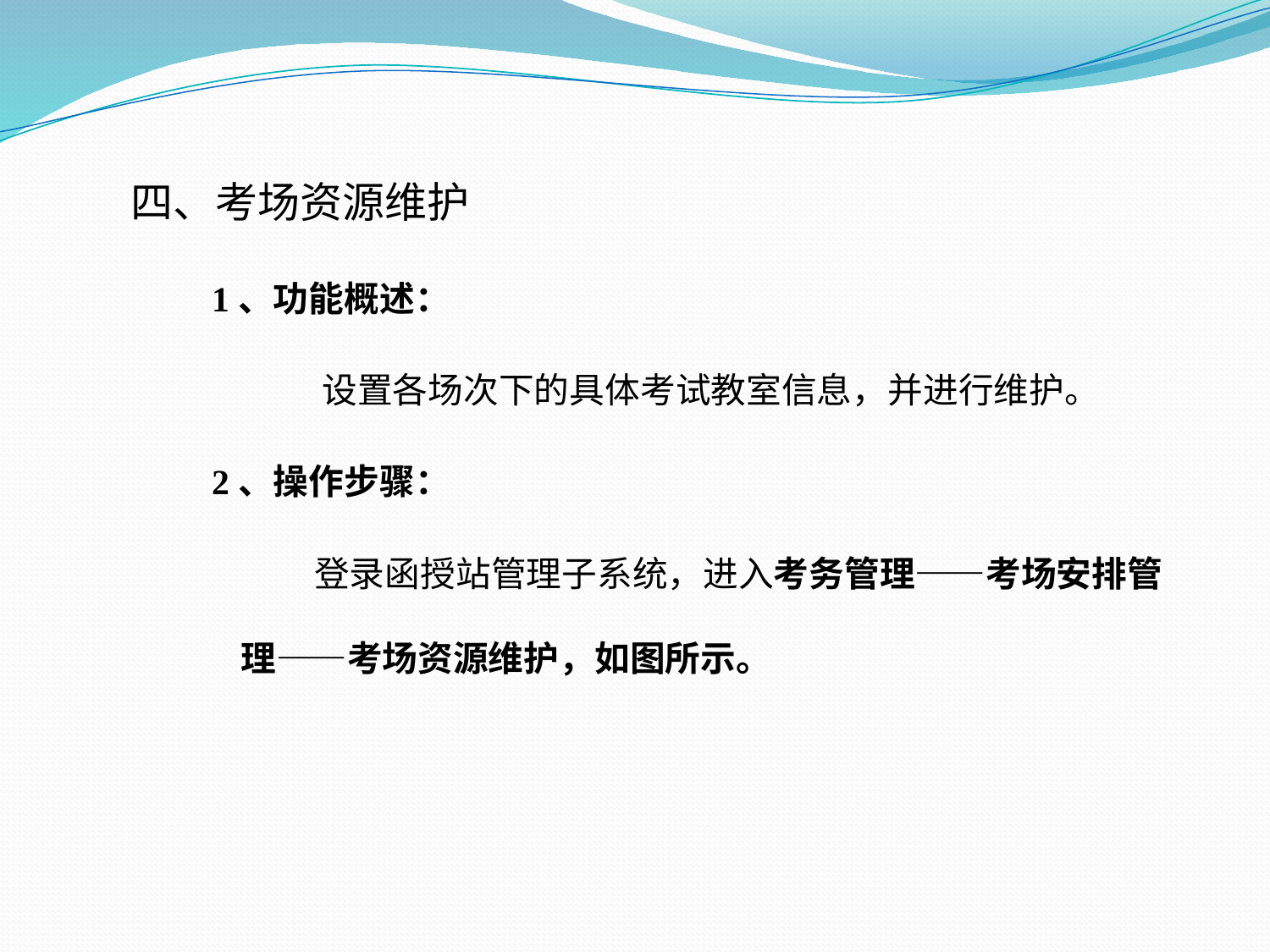

四、考场资源维护
1、功能概述：
             设置各场次下的具体考试教室信息，并进行维护。
2、操作步骤：
            登录函授站管理子系统，进入考务管理——考场安排管理——考场资源维护，如图所示。